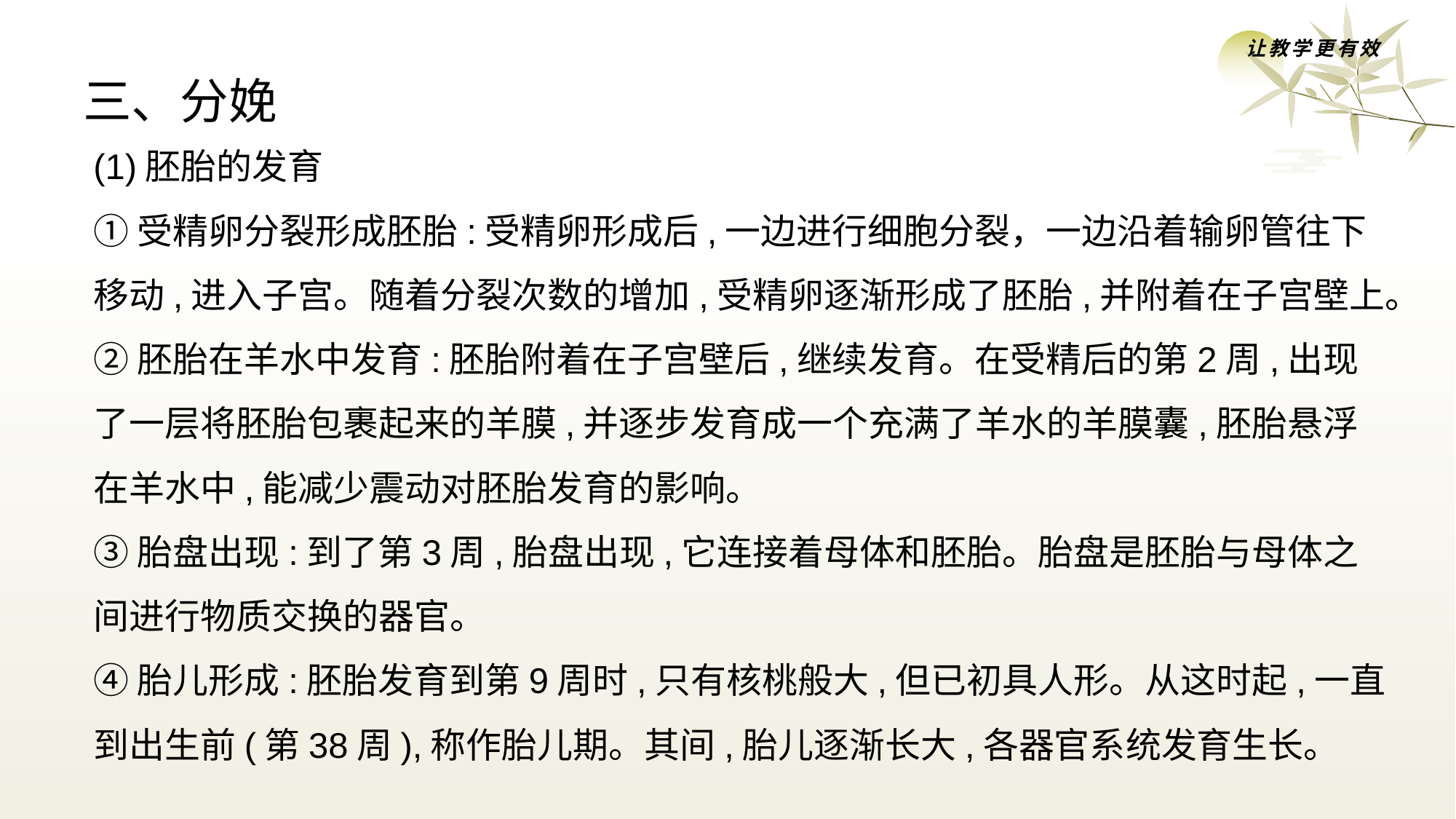

让教学更有效
# 三、分娩
(1)胚胎的发育
①受精卵分裂形成胚胎:受精卵形成后,一边进行细胞分裂，一边沿着输卵管往下移动,进入子宫。随着分裂次数的增加,受精卵逐渐形成了胚胎,并附着在子宫壁上。
②胚胎在羊水中发育:胚胎附着在子宫壁后,继续发育。在受精后的第2周,出现了一层将胚胎包裹起来的羊膜,并逐步发育成一个充满了羊水的羊膜囊,胚胎悬浮在羊水中,能减少震动对胚胎发育的影响。
③胎盘出现:到了第3周,胎盘出现,它连接着母体和胚胎。胎盘是胚胎与母体之间进行物质交换的器官。
④胎儿形成:胚胎发育到第9周时,只有核桃般大,但已初具人形。从这时起,一直到出生前(第38周),称作胎儿期。其间,胎儿逐渐长大,各器官系统发育生长。